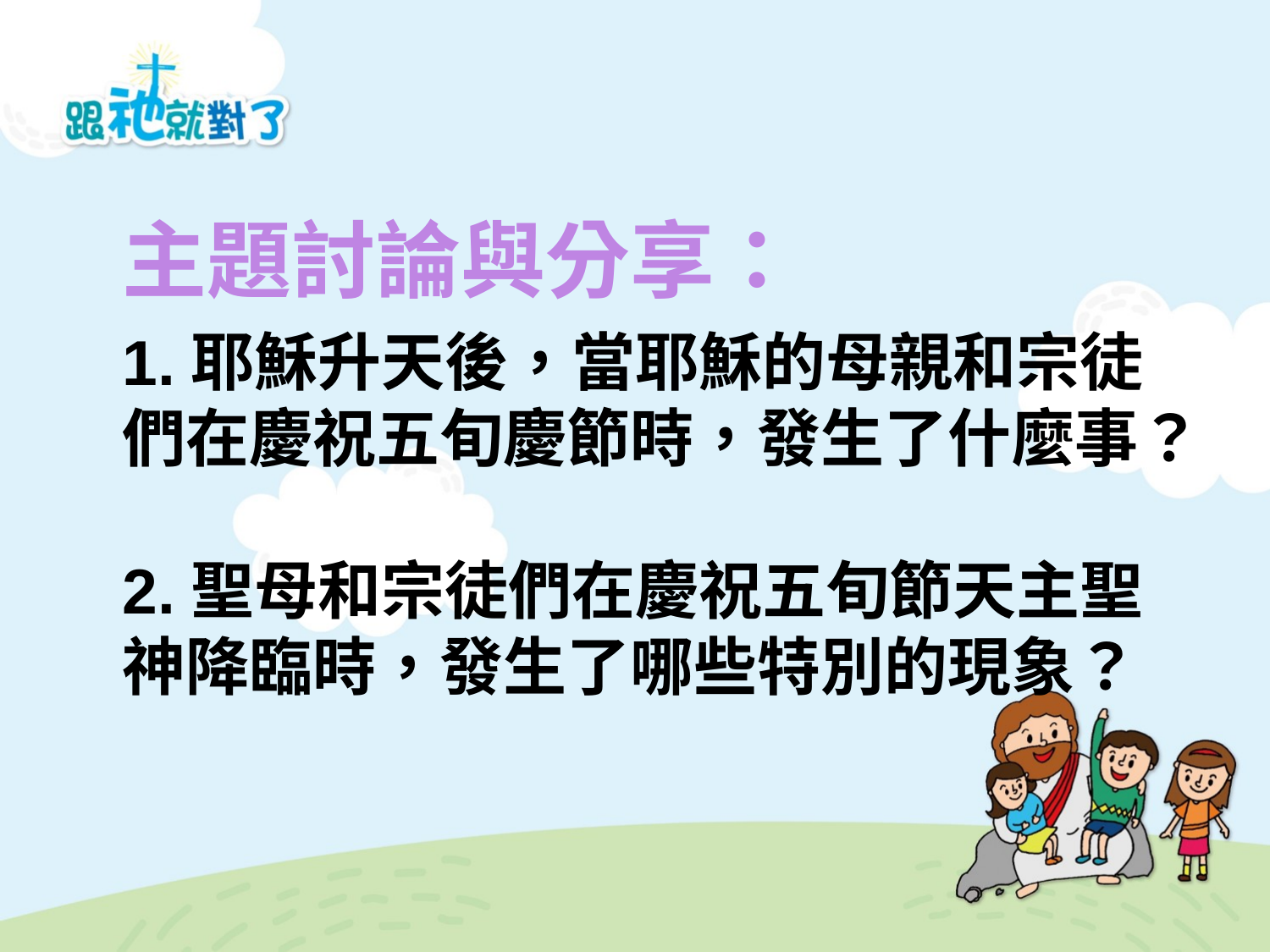

主題討論與分享：
1.耶穌升天後，當耶穌的母親和宗徒們在慶祝五旬慶節時，發生了什麼事？

2.聖母和宗徒們在慶祝五旬節天主聖神降臨時，發生了哪些特別的現象？